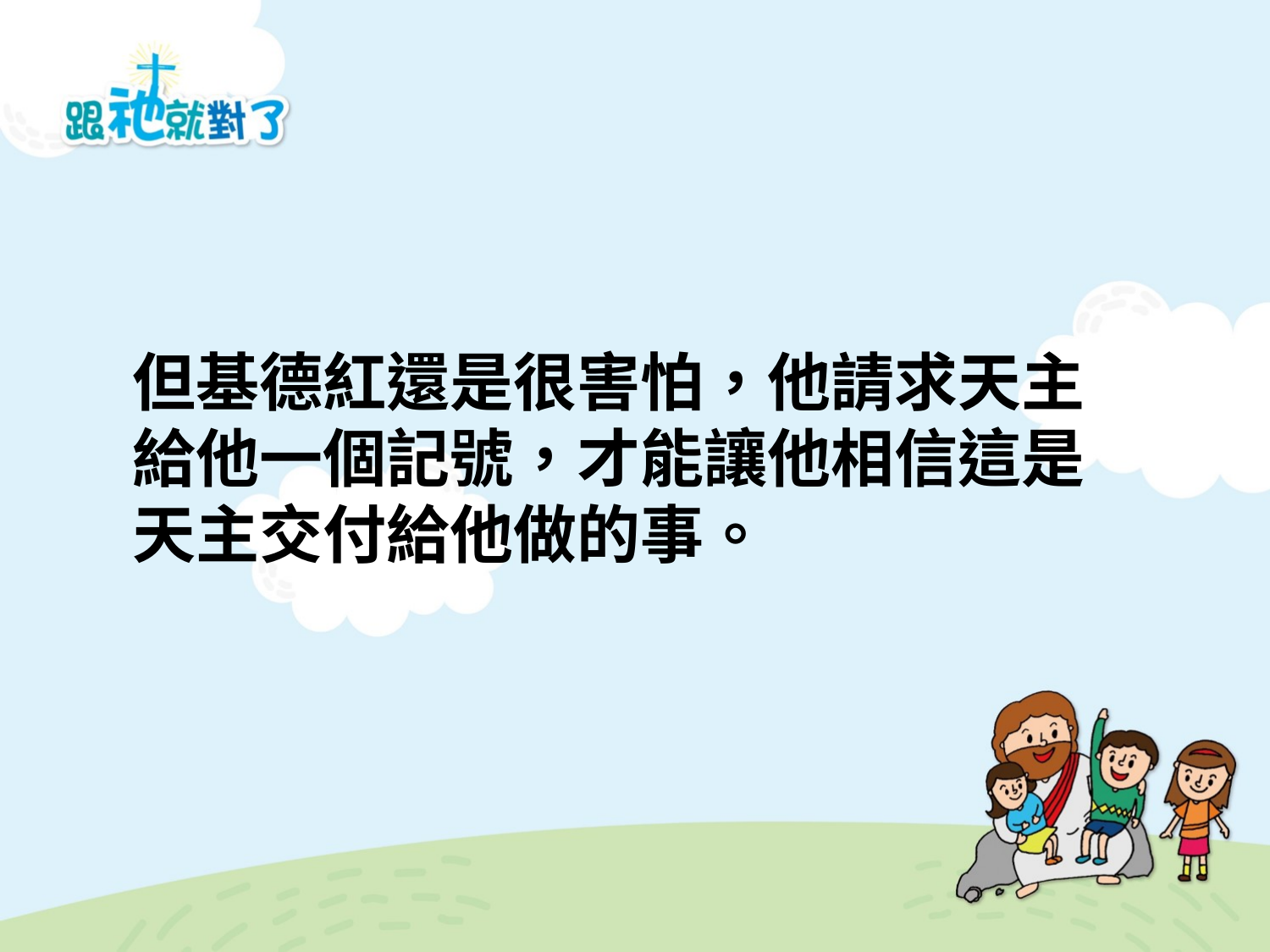

但基德紅還是很害怕，他請求天主給他一個記號，才能讓他相信這是天主交付給他做的事。